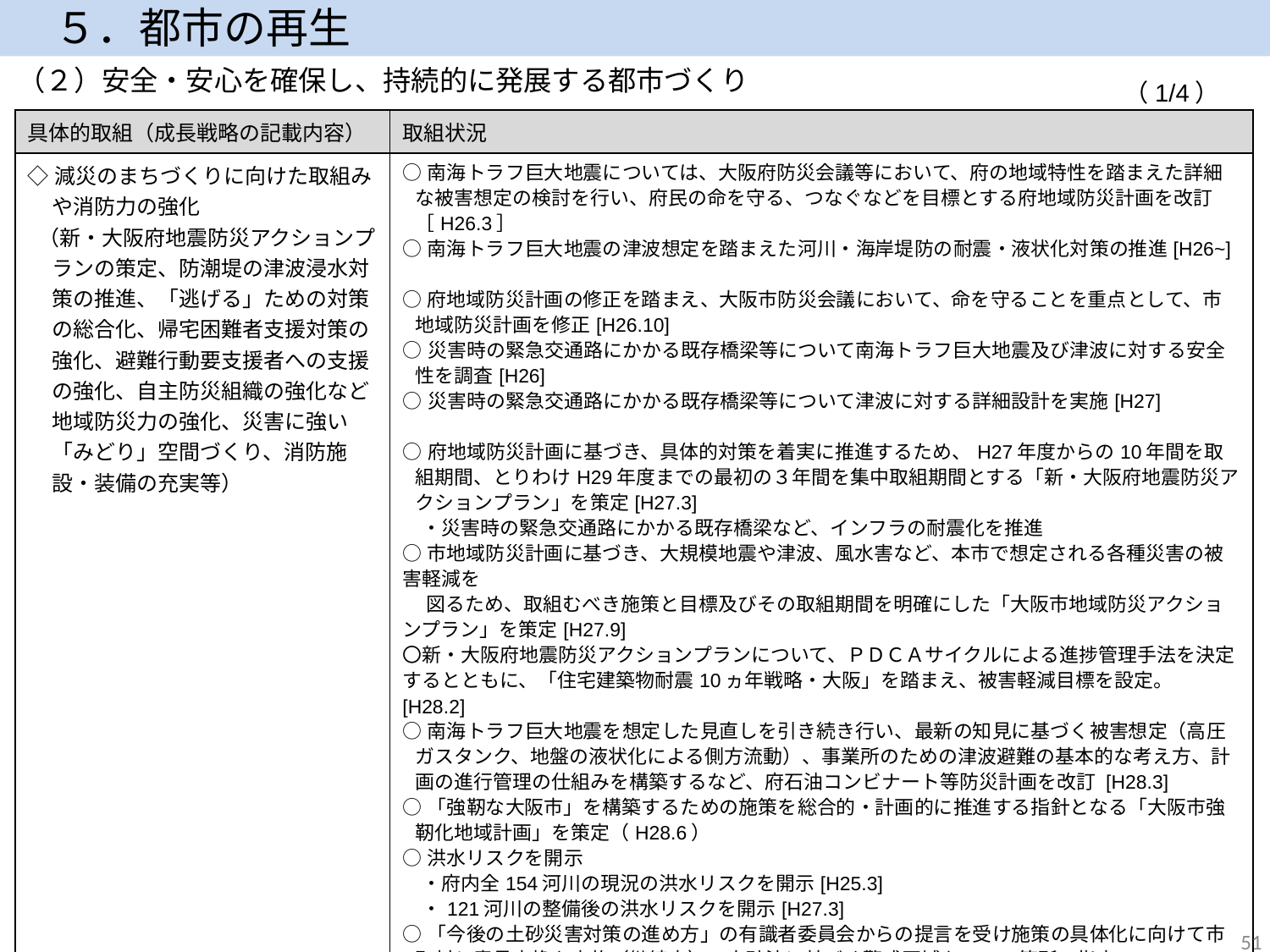

５．都市の再生
（２）安全・安心を確保し、持続的に発展する都市づくり
（1/4）
| 具体的取組（成長戦略の記載内容） | 取組状況 |
| --- | --- |
| ◇減災のまちづくりに向けた取組みや消防力の強化 （新・大阪府地震防災アクションプランの策定、防潮堤の津波浸水対策の推進、「逃げる」ための対策の総合化、帰宅困難者支援対策の強化、避難行動要支援者への支援の強化、自主防災組織の強化など地域防災力の強化、災害に強い「みどり」空間づくり、消防施設・装備の充実等） | ○南海トラフ巨大地震については、大阪府防災会議等において、府の地域特性を踏まえた詳細な被害想定の検討を行い、府民の命を守る、つなぐなどを目標とする府地域防災計画を改訂［H26.3］ ○南海トラフ巨大地震の津波想定を踏まえた河川・海岸堤防の耐震・液状化対策の推進[H26~] ○府地域防災計画の修正を踏まえ、大阪市防災会議において、命を守ることを重点として、市地域防災計画を修正[H26.10] ○災害時の緊急交通路にかかる既存橋梁等について南海トラフ巨大地震及び津波に対する安全性を調査[H26] ○災害時の緊急交通路にかかる既存橋梁等について津波に対する詳細設計を実施[H27] ○府地域防災計画に基づき、具体的対策を着実に推進するため、H27年度からの10年間を取組期間、とりわけH29年度までの最初の３年間を集中取組期間とする「新・大阪府地震防災アクションプラン」を策定[H27.3] 　・災害時の緊急交通路にかかる既存橋梁など、インフラの耐震化を推進 ○市地域防災計画に基づき、大規模地震や津波、風水害など、本市で想定される各種災害の被害軽減を 　 図るため、取組むべき施策と目標及びその取組期間を明確にした「大阪市地域防災アクションプラン」を策定[H27.9] 〇新・大阪府地震防災アクションプランについて、ＰＤＣＡサイクルによる進捗管理手法を決定するとともに、「住宅建築物耐震10ヵ年戦略・大阪」を踏まえ、被害軽減目標を設定。[H28.2] ○南海トラフ巨大地震を想定した見直しを引き続き行い、最新の知見に基づく被害想定（高圧ガスタンク、地盤の液状化による側方流動）、事業所のための津波避難の基本的な考え方、計画の進行管理の仕組みを構築するなど、府石油コンビナート等防災計画を改訂 [H28.3] ○「強靭な大阪市」を構築するための施策を総合的・計画的に推進する指針となる「大阪市強靭化地域計画」を策定（H28.6） ○洪水リスクを開示 　・府内全154河川の現況の洪水リスクを開示[H25.3] 　・121河川の整備後の洪水リスクを開示[H27.3] ○「今後の土砂災害対策の進め方」の有識者委員会からの提言を受け施策の具体化に向けて市町村と意見交換を実施（継続中）。土砂法に基づく警戒区域を4,903箇所で指定[H28.3] （次ページに続く） |
51